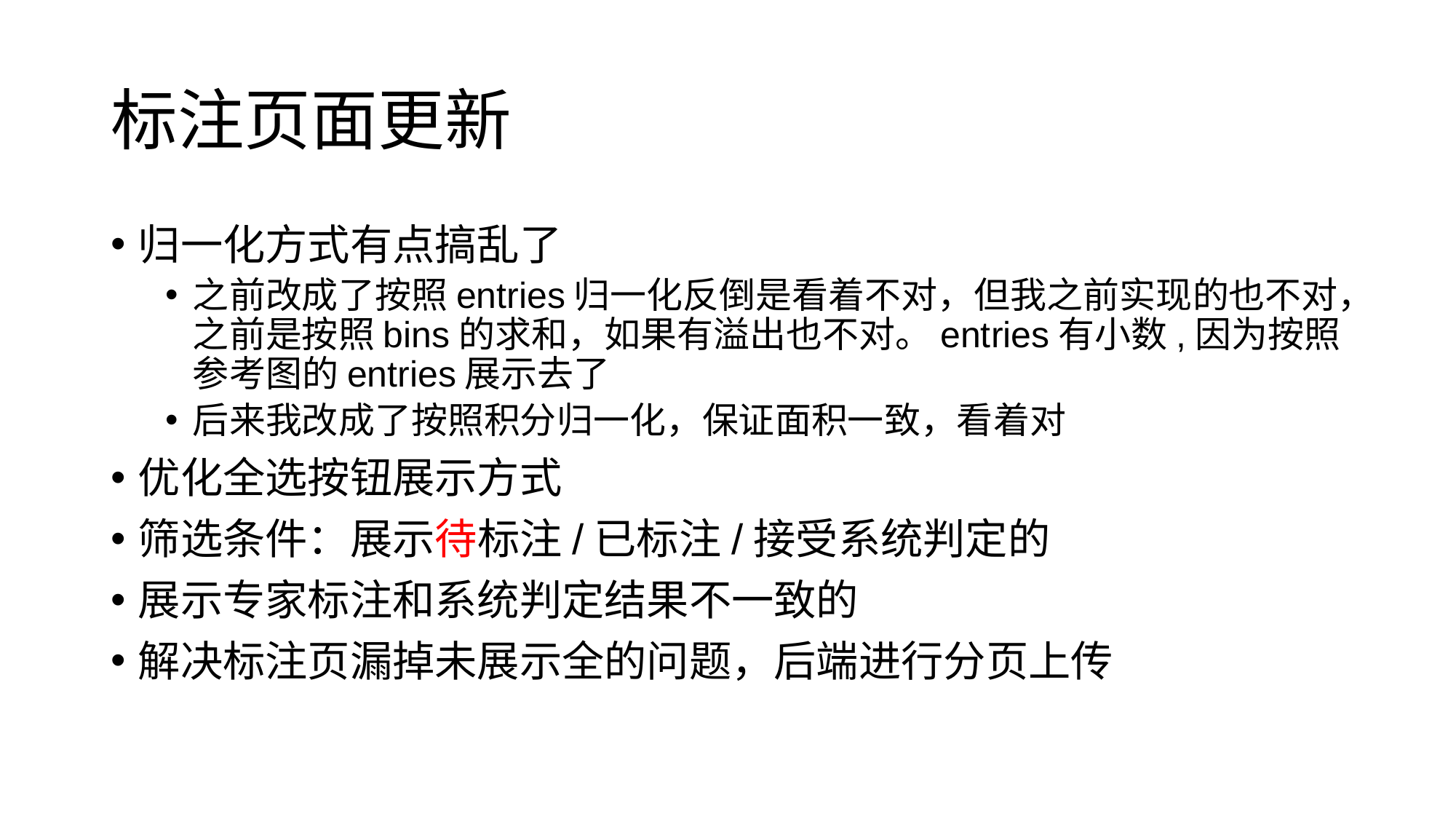

# 标注页面更新
归一化方式有点搞乱了
之前改成了按照entries归一化反倒是看着不对，但我之前实现的也不对，之前是按照bins的求和，如果有溢出也不对。entries有小数,因为按照参考图的entries展示去了
后来我改成了按照积分归一化，保证面积一致，看着对
优化全选按钮展示方式
筛选条件：展示待标注/已标注/接受系统判定的
展示专家标注和系统判定结果不一致的
解决标注页漏掉未展示全的问题，后端进行分页上传